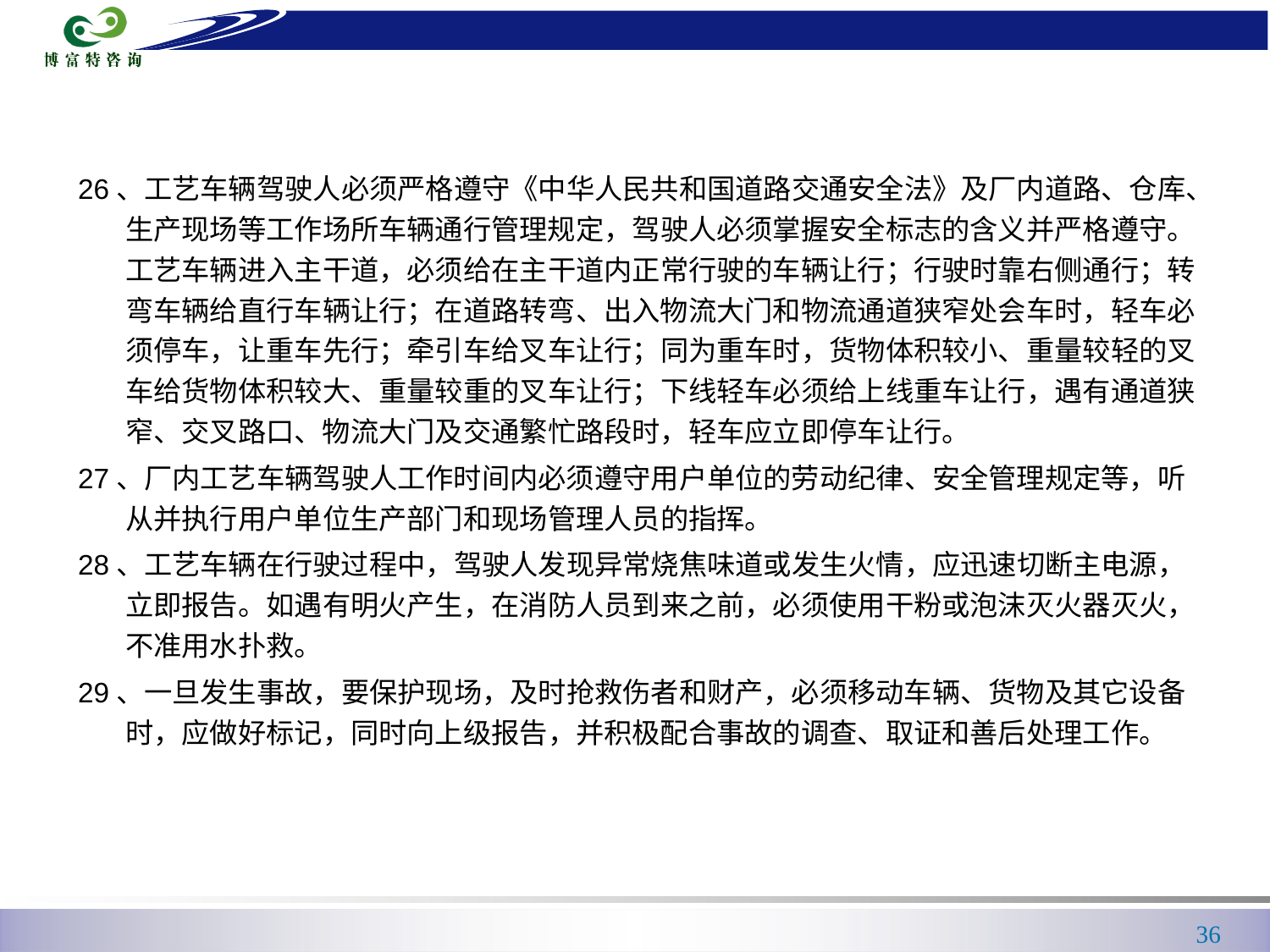

26、工艺车辆驾驶人必须严格遵守《中华人民共和国道路交通安全法》及厂内道路、仓库、生产现场等工作场所车辆通行管理规定，驾驶人必须掌握安全标志的含义并严格遵守。工艺车辆进入主干道，必须给在主干道内正常行驶的车辆让行；行驶时靠右侧通行；转弯车辆给直行车辆让行；在道路转弯、出入物流大门和物流通道狭窄处会车时，轻车必须停车，让重车先行；牵引车给叉车让行；同为重车时，货物体积较小、重量较轻的叉车给货物体积较大、重量较重的叉车让行；下线轻车必须给上线重车让行，遇有通道狭窄、交叉路口、物流大门及交通繁忙路段时，轻车应立即停车让行。
27、厂内工艺车辆驾驶人工作时间内必须遵守用户单位的劳动纪律、安全管理规定等，听从并执行用户单位生产部门和现场管理人员的指挥。
28、工艺车辆在行驶过程中，驾驶人发现异常烧焦味道或发生火情，应迅速切断主电源，立即报告。如遇有明火产生，在消防人员到来之前，必须使用干粉或泡沫灭火器灭火，不准用水扑救。
29、一旦发生事故，要保护现场，及时抢救伤者和财产，必须移动车辆、货物及其它设备时，应做好标记，同时向上级报告，并积极配合事故的调查、取证和善后处理工作。

36